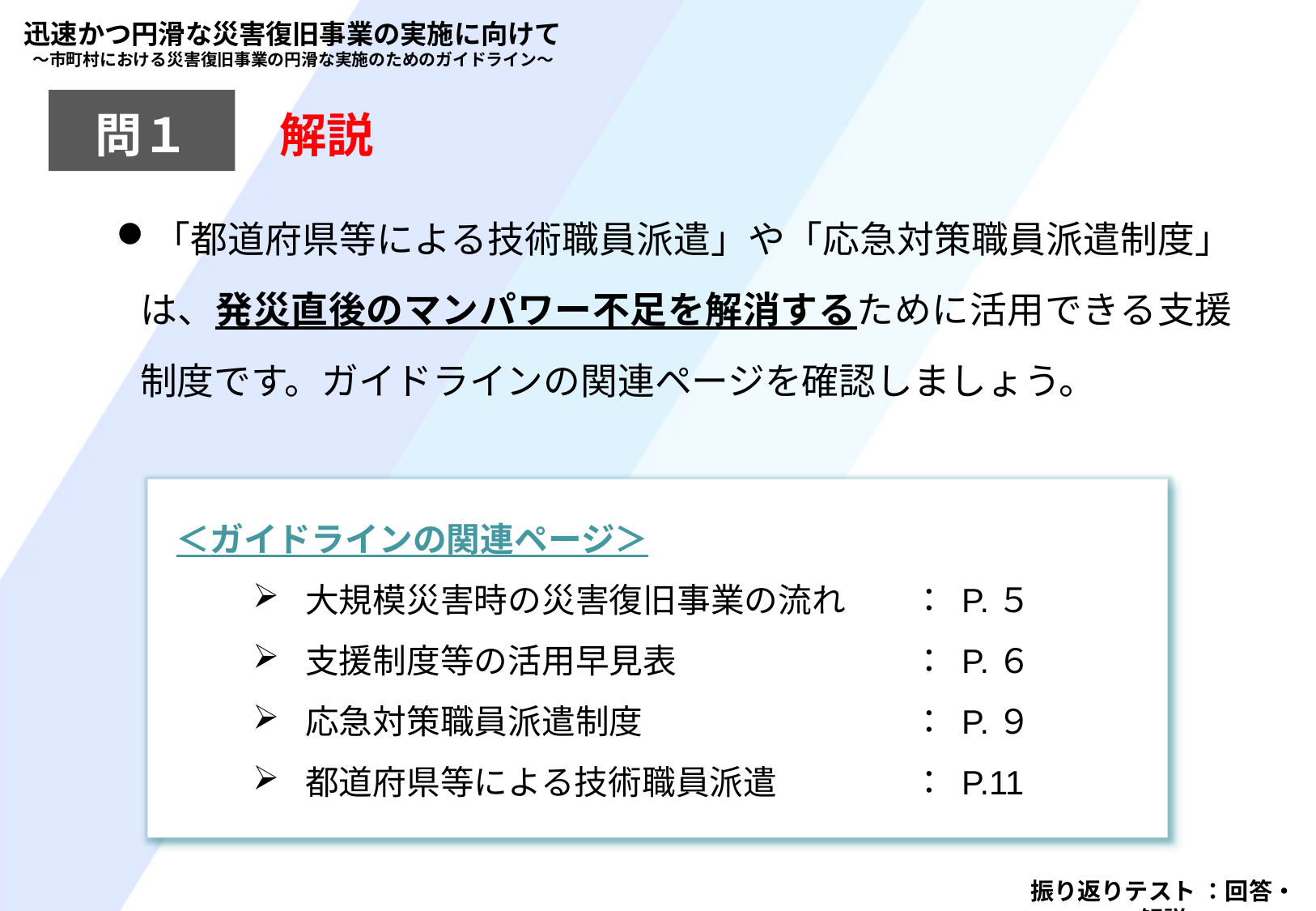

迅速かつ円滑な災害復旧事業の実施に向けて
～市町村における災害復旧事業の円滑な実施のためのガイドライン～
問１
解説
「都道府県等による技術職員派遣」や「応急対策職員派遣制度」は、発災直後のマンパワー不足を解消するために活用できる支援制度です。ガイドラインの関連ページを確認しましょう。
＜ガイドラインの関連ページ＞
大規模災害時の災害復旧事業の流れ	： P.５
支援制度等の活用早見表		： P.６
応急対策職員派遣制度			： P.９
都道府県等による技術職員派遣		： P.11
振り返りテスト ：回答・解説